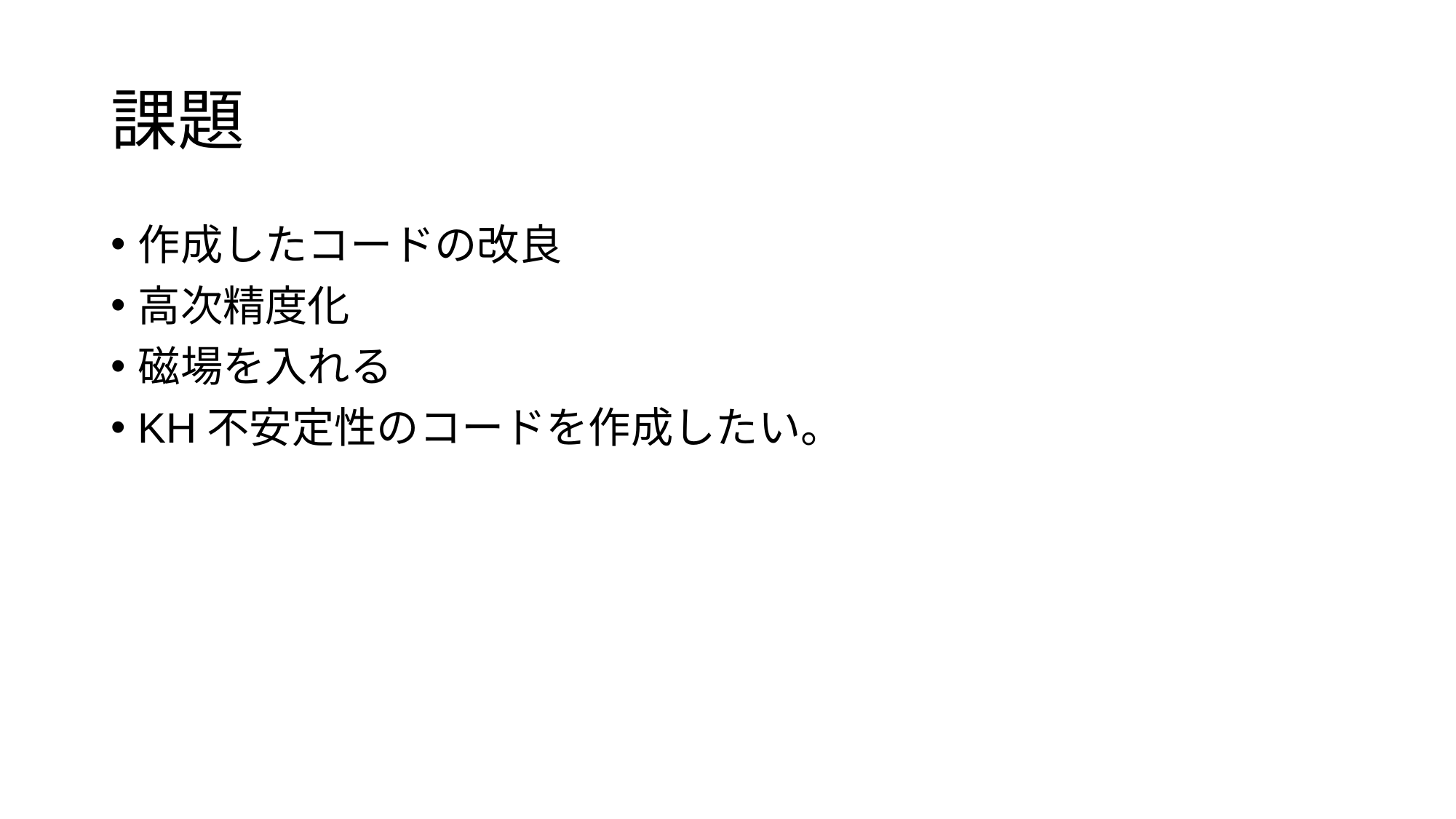

# 課題
作成したコードの改良
高次精度化
磁場を入れる
KH不安定性のコードを作成したい。